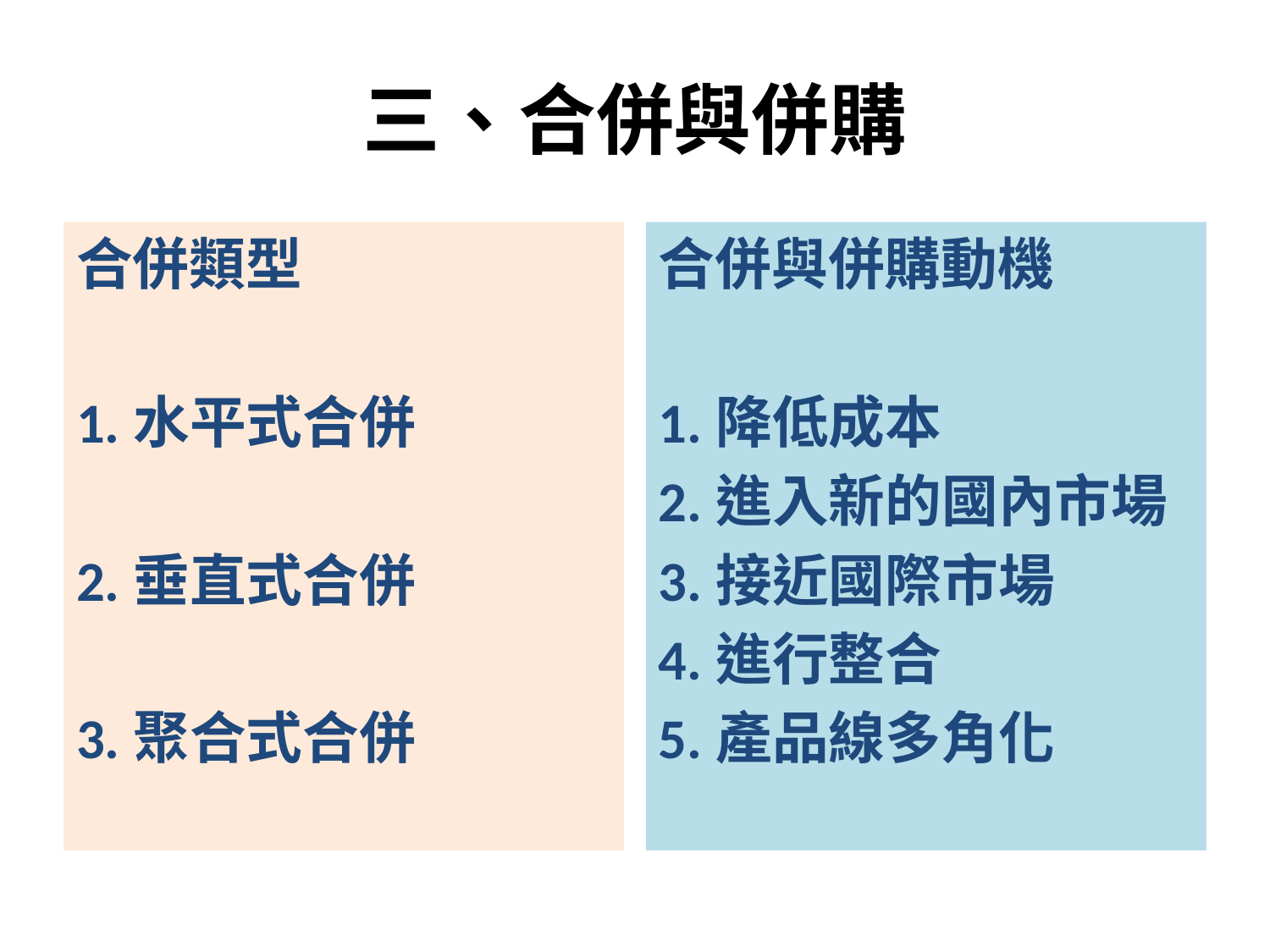

# 三、合併與併購
合併類型

1.水平式合併

2.垂直式合併

3.聚合式合併

合併與併購動機

1.降低成本
2.進入新的國內市場
3.接近國際市場
4.進行整合
5.產品線多角化